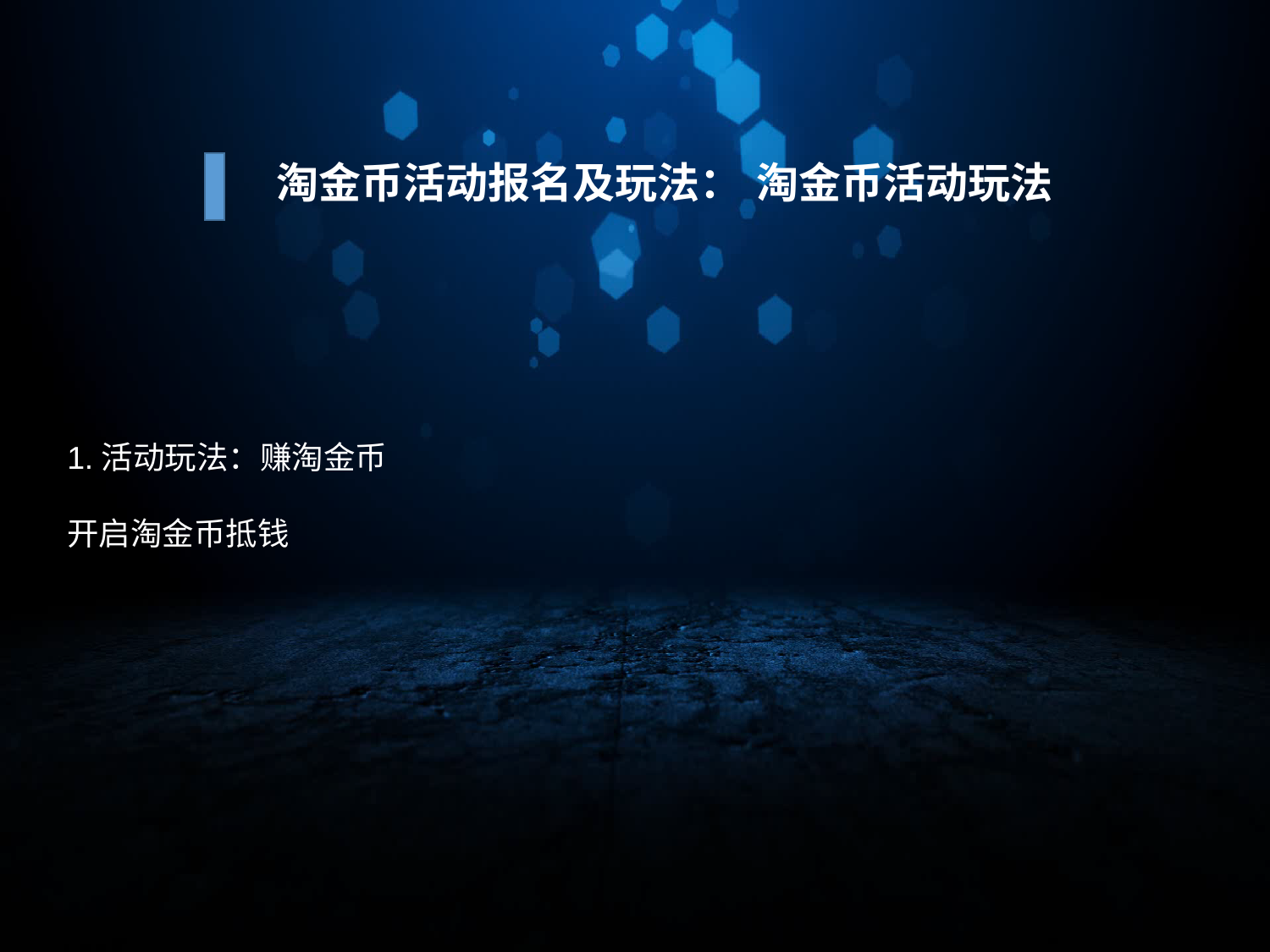

淘金币活动玩法
淘金币活动报名及玩法：

1.活动玩法：赚淘金币

开启淘金币抵钱